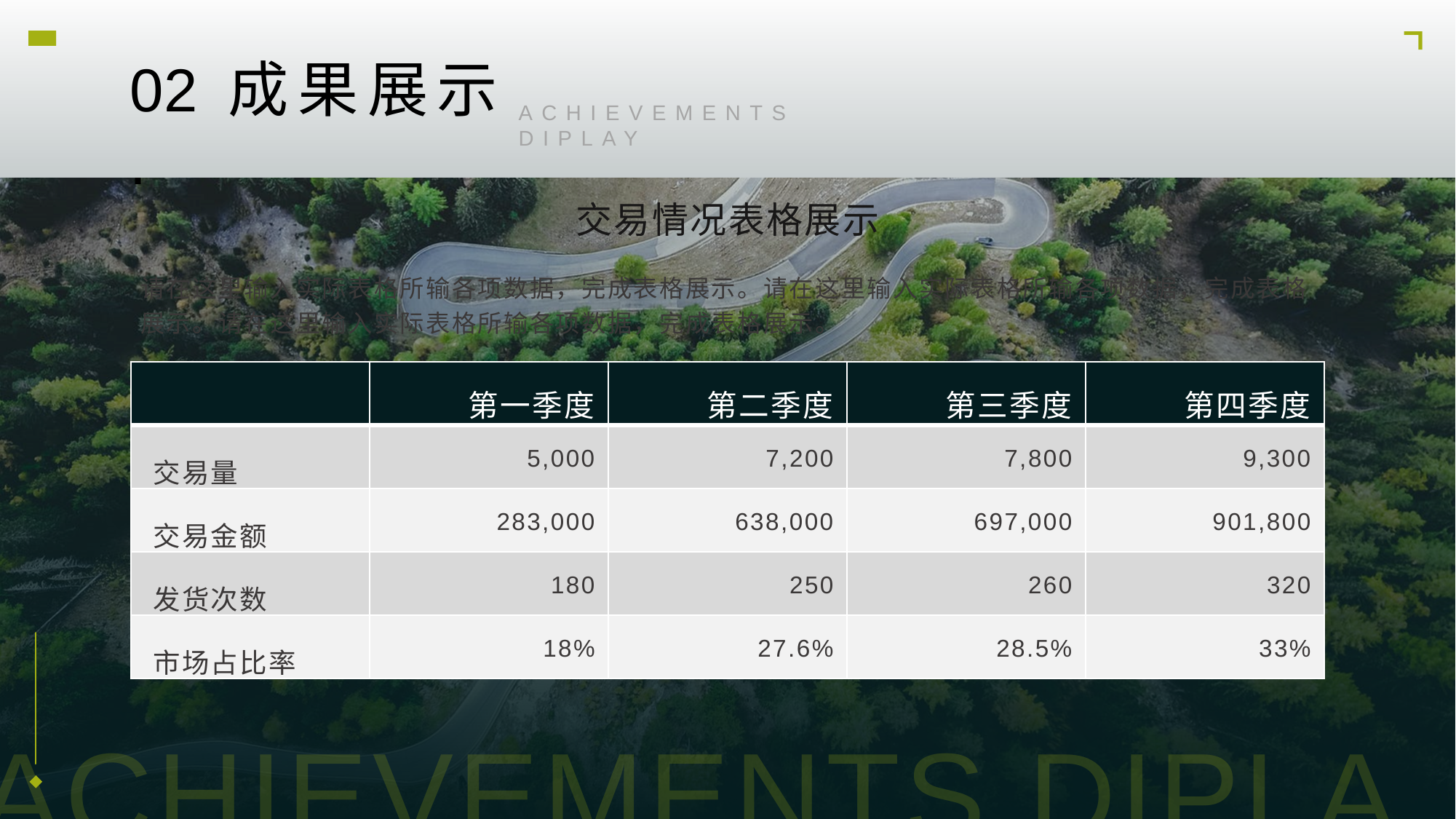

02.
成果展示
ACHIEVEMENTS DIPLAY

交易情况表格展示
请在这里输入实际表格所输各项数据，完成表格展示。请在这里输入实际表格所输各项数据，完成表格展示。请在这里输入实际表格所输各项数据，完成表格展示。
|  | 第一季度 | 第二季度 | 第三季度 | 第四季度 |
| --- | --- | --- | --- | --- |
| 交易量 | 5,000 | 7,200 | 7,800 | 9,300 |
| 交易金额 | 283,000 | 638,000 | 697,000 | 901,800 |
| 发货次数 | 180 | 250 | 260 | 320 |
| 市场占比率 | 18% | 27.6% | 28.5% | 33% |

ACHIEVEMENTS DIPLAY